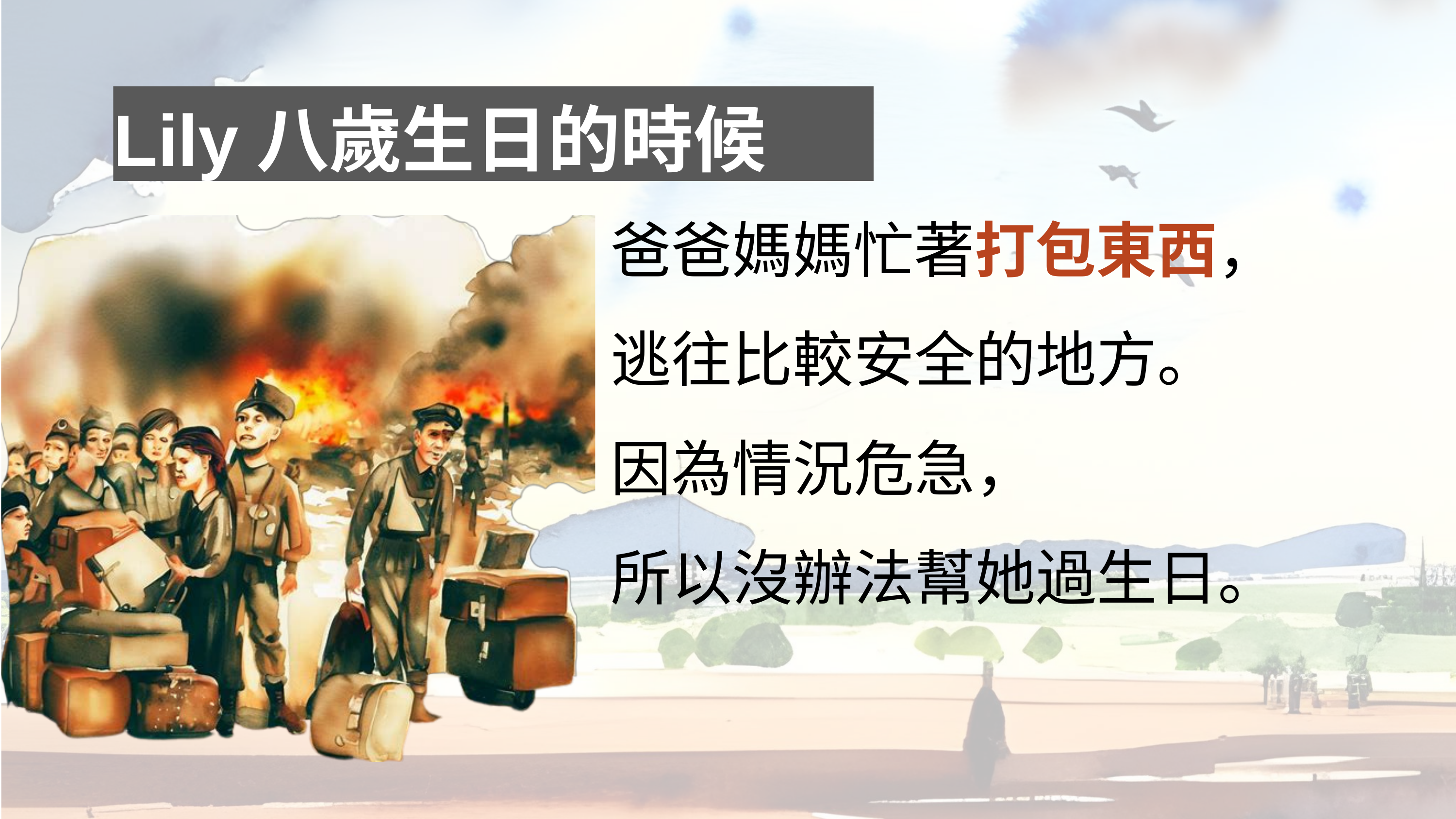

Lily八歲生日的時候
爸爸󠇡媽媽󠇡忙著打包東西󠇡，
逃往比較安全的地方。
因為情況危急，
所以沒辦法幫她過生日。